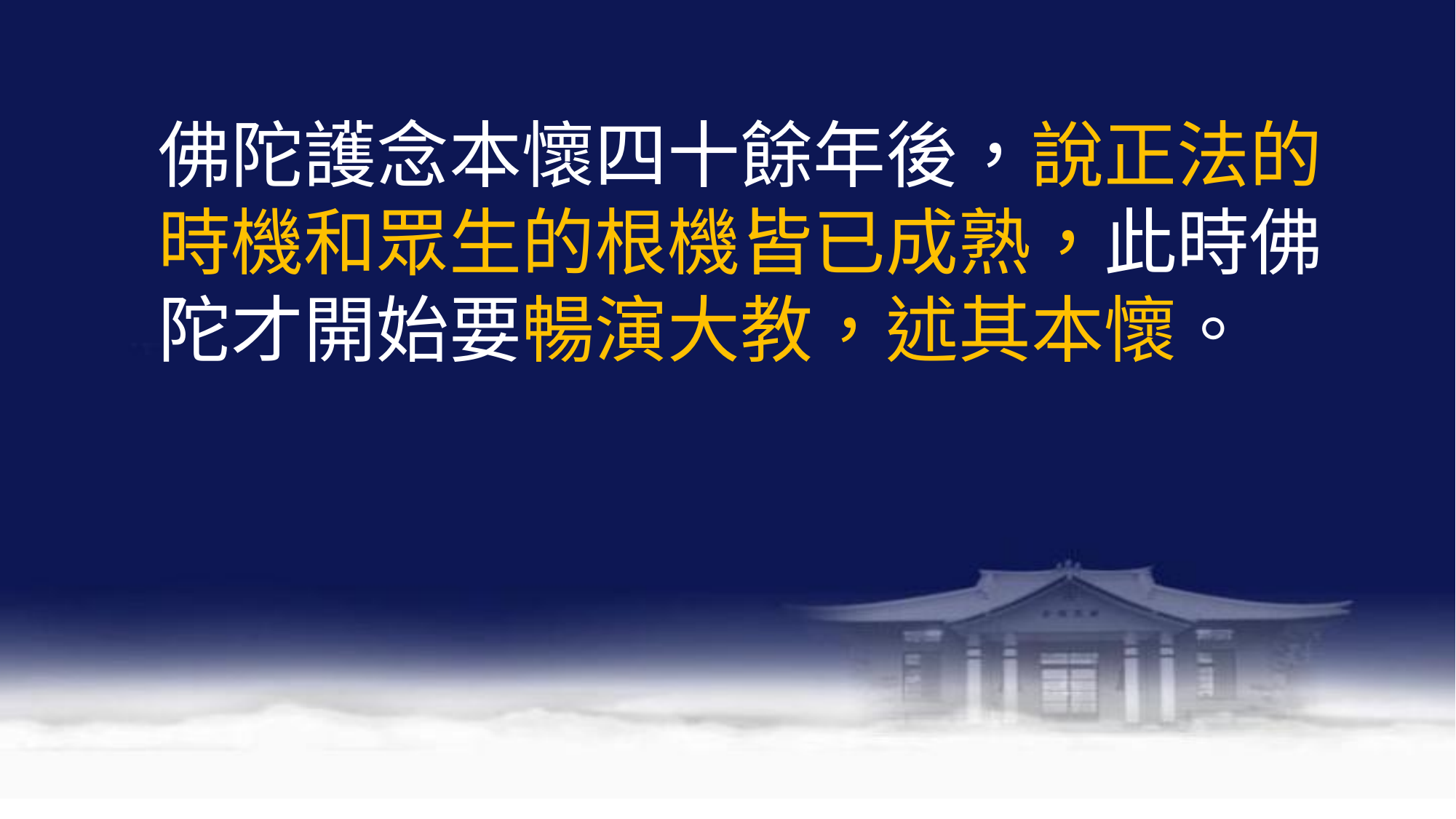

佛陀護念本懷四十餘年後，說正法的時機和眾生的根機皆已成熟，此時佛陀才開始要暢演大教，述其本懷。